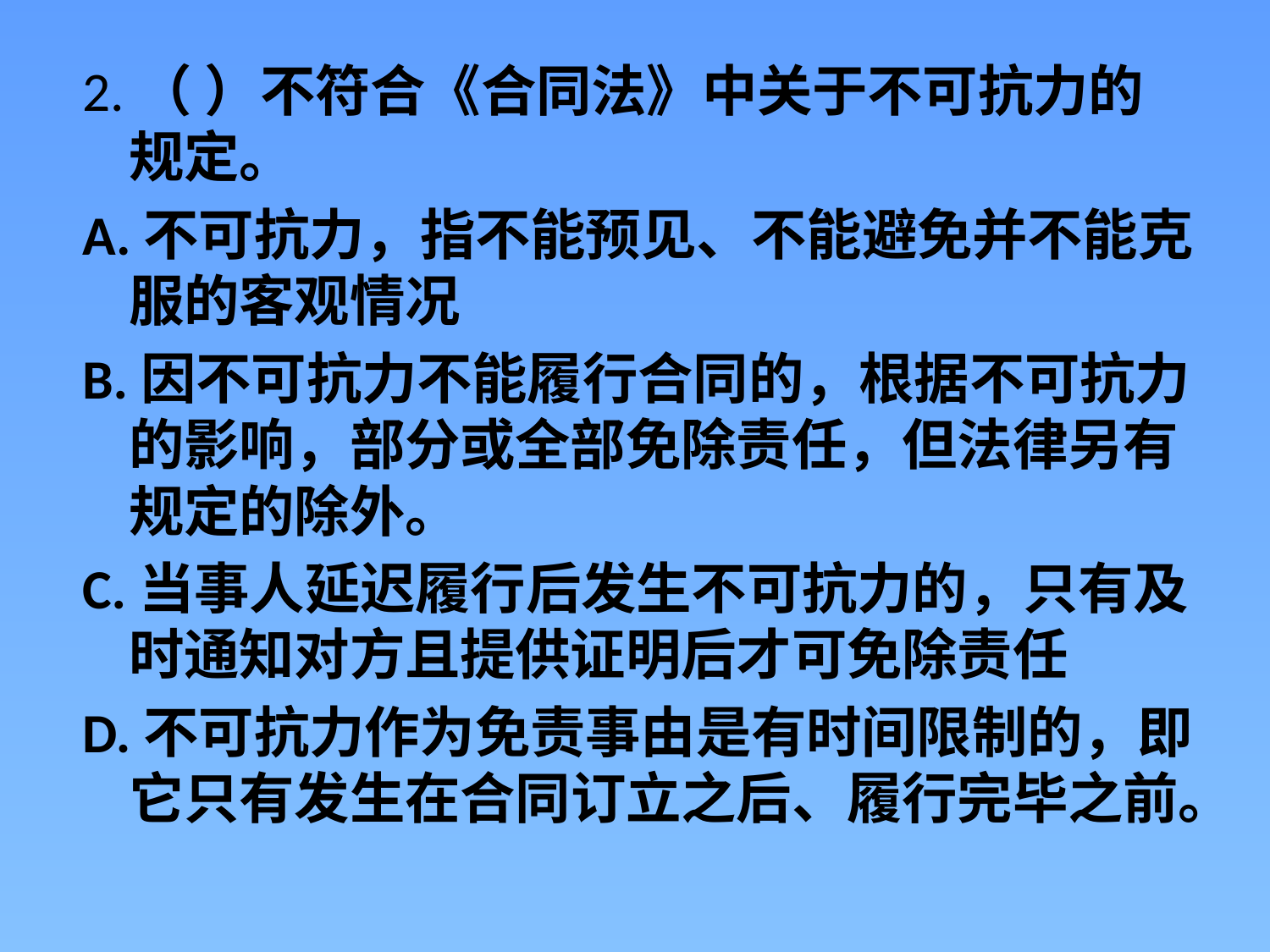

2.（ ）不符合《合同法》中关于不可抗力的规定。
A.不可抗力，指不能预见、不能避免并不能克服的客观情况
B.因不可抗力不能履行合同的，根据不可抗力的影响，部分或全部免除责任，但法律另有规定的除外。
C.当事人延迟履行后发生不可抗力的，只有及时通知对方且提供证明后才可免除责任
D.不可抗力作为免责事由是有时间限制的，即它只有发生在合同订立之后、履行完毕之前。